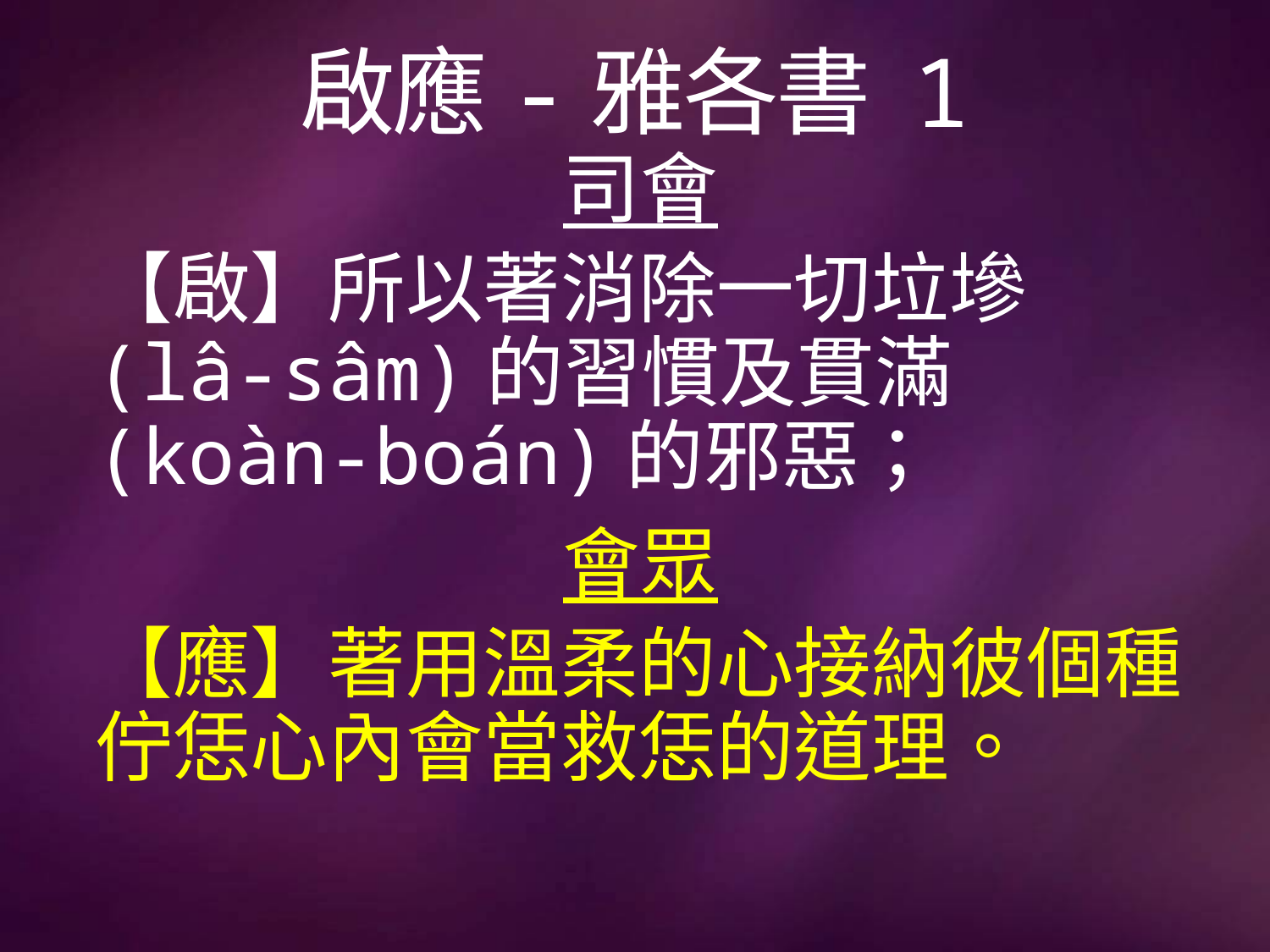

# 啟應-雅各書 1
司會
【啟】所以著消除一切垃墋(lâ-sâm)的習慣及貫滿(koàn-boán)的邪惡；

會眾
【應】著用溫柔的心接納彼個種佇恁心內會當救恁的道理。